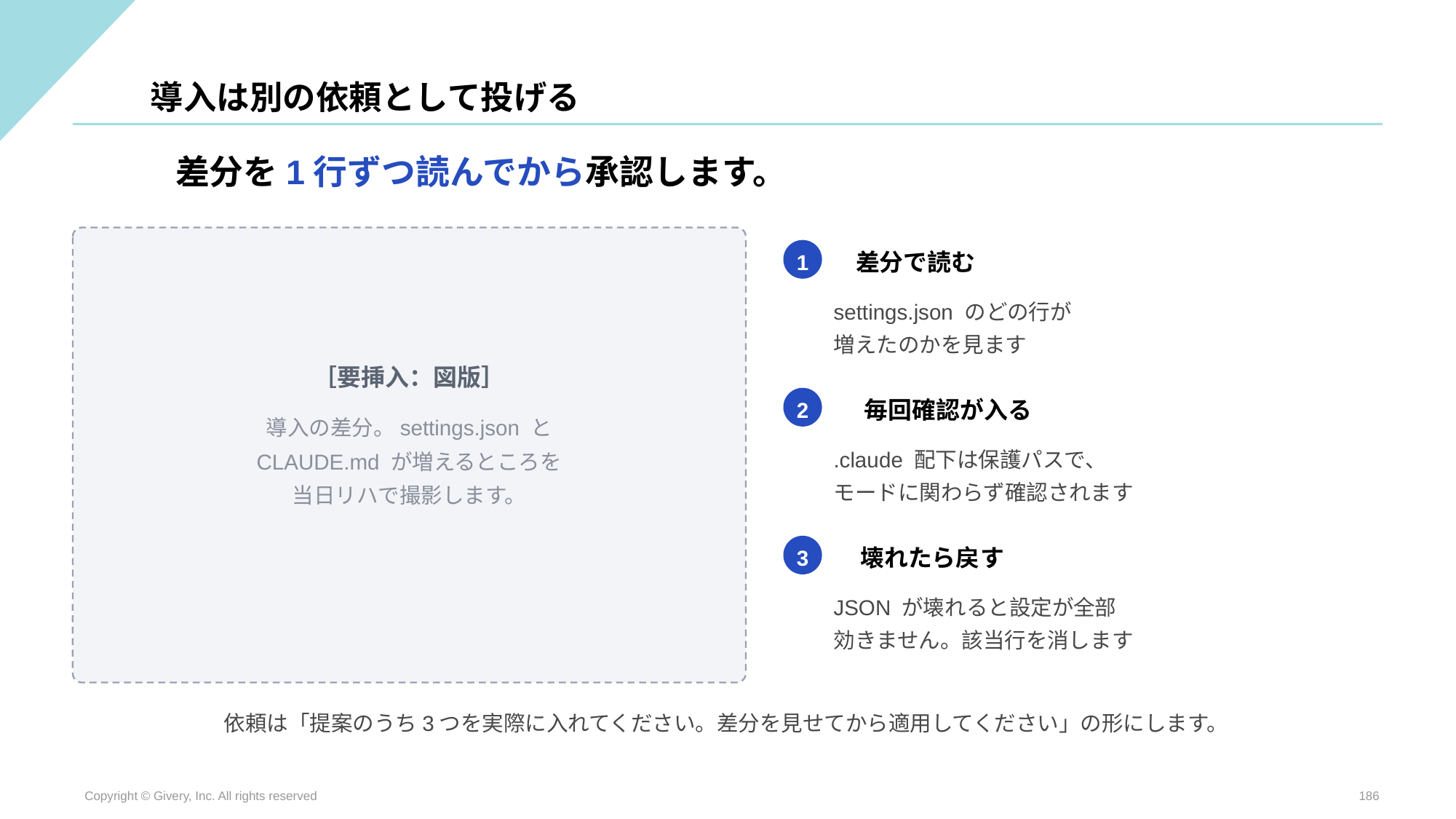

導入は別の依頼として投げる

差分を1行ずつ読んでから承認します。

差分で読む
1
settings.json のどの行が
増えたのかを見ます
［要挿入：図版］

毎回確認が入る
2
導入の差分。settings.json と
.claude 配下は保護パスで、
モードに関わらず確認されます
CLAUDE.md が増えるところを
当日リハで撮影します。

壊れたら戻す
3
JSON が壊れると設定が全部
効きません。該当行を消します
依頼は「提案のうち3つを実際に入れてください。差分を見せてから適用してください」の形にします。
Copyright © Givery, Inc. All rights reserved
186